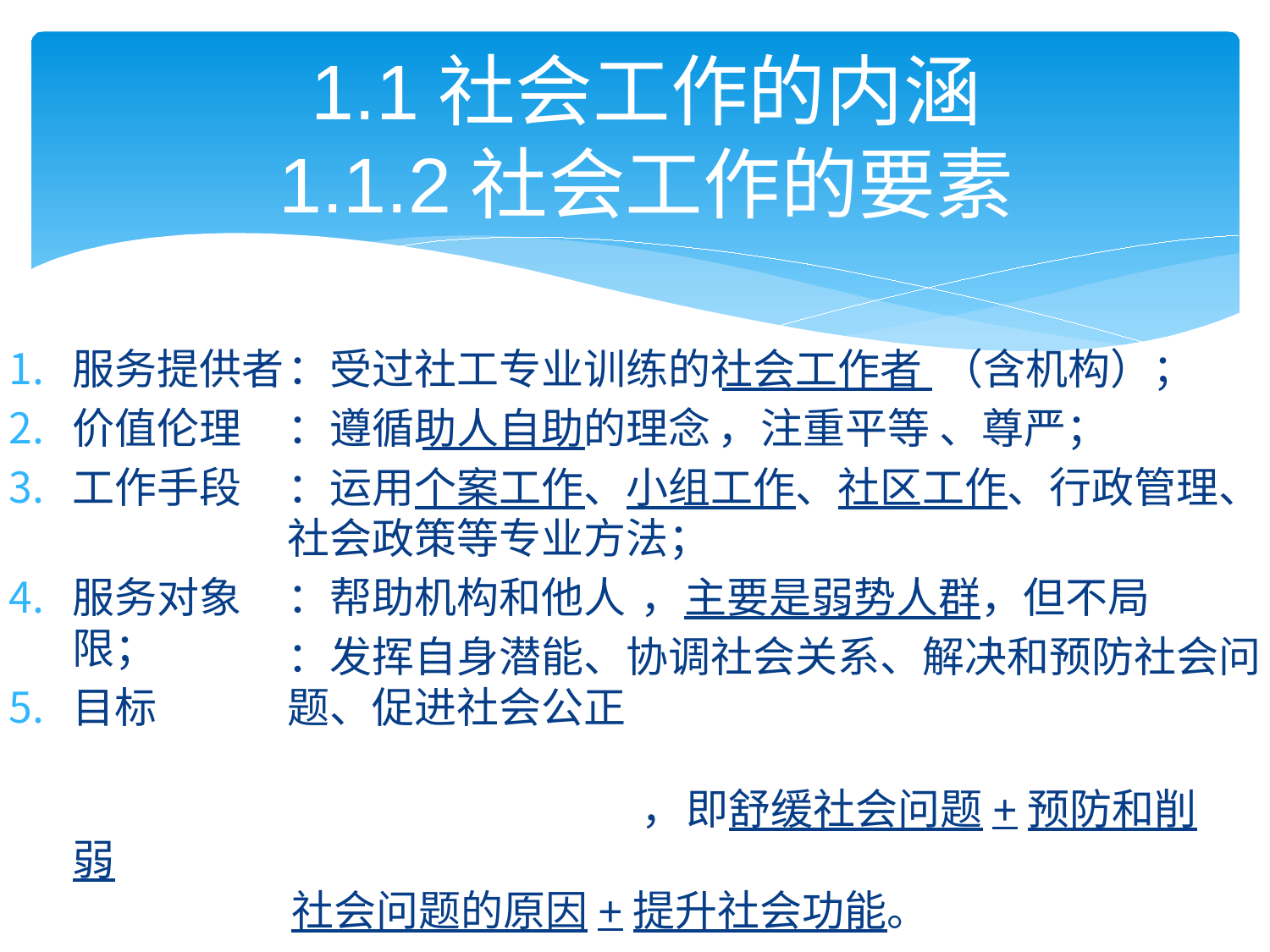

1.1社会工作的内涵
1.1.2社会工作的要素
：受过社工专业训练的社会工作者
：遵循助人自助的理念
：运用个案工作、小组工作、社区工作、行政管理、社会政策等专业方法；
：帮助机构和他人
：发挥自身潜能、协调社会关系、解决和预防社会问题、促进社会公正

服务提供者                                                                     （含机构）；
价值伦理                                                  ，注重平等 、尊严；
工作手段
服务对象                                          ，主要是弱势人群，但不局限；
目标
                                                            ，即舒缓社会问题+预防和削弱
                       社会问题的原因+提升社会功能。